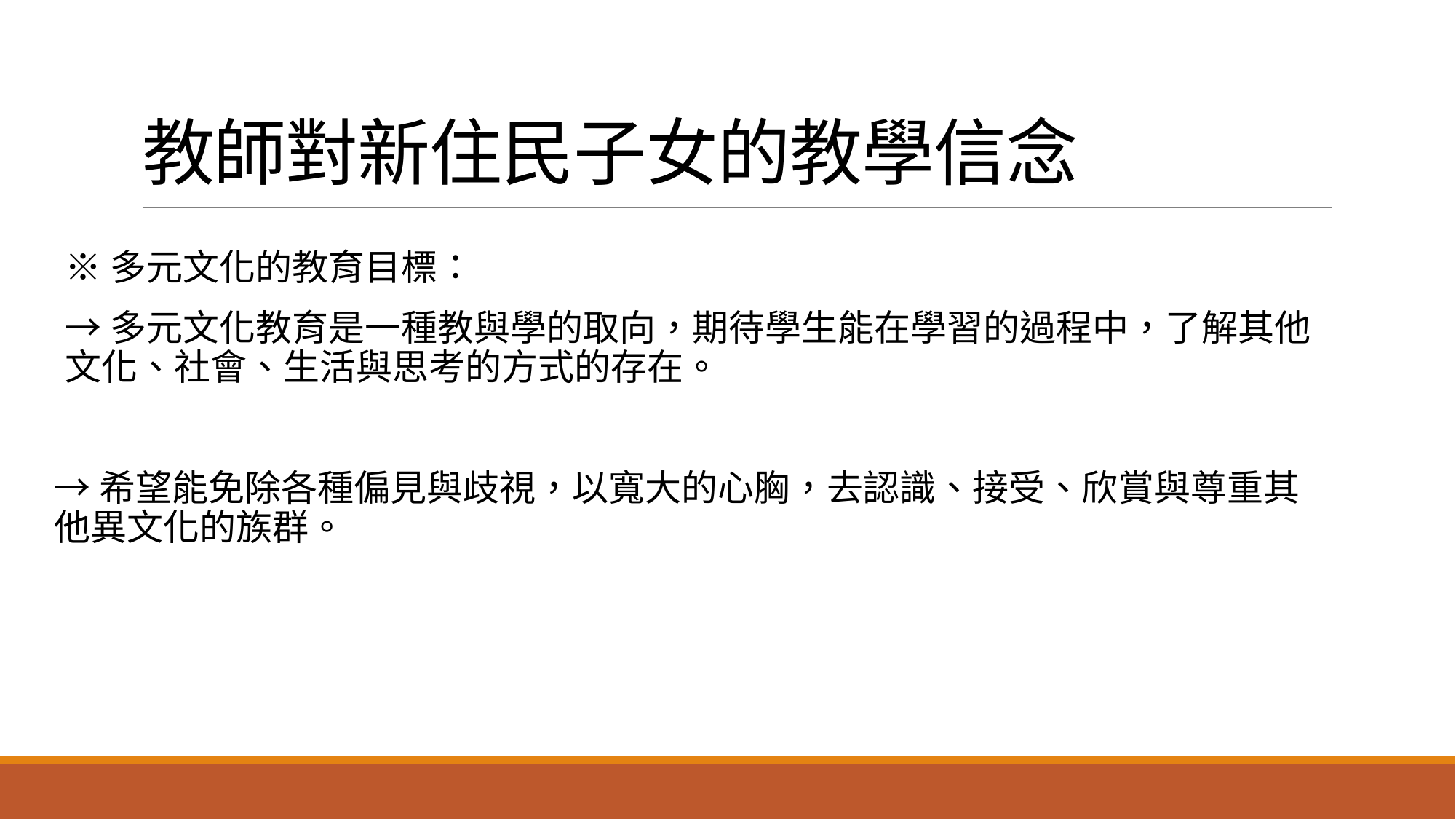

# 教師對新住民子女的教學信念
※多元文化的教育目標：
→多元文化教育是一種教與學的取向，期待學生能在學習的過程中，了解其他文化、社會、生活與思考的方式的存在。

→希望能免除各種偏見與歧視，以寬大的心胸，去認識、接受、欣賞與尊重其他異文化的族群。